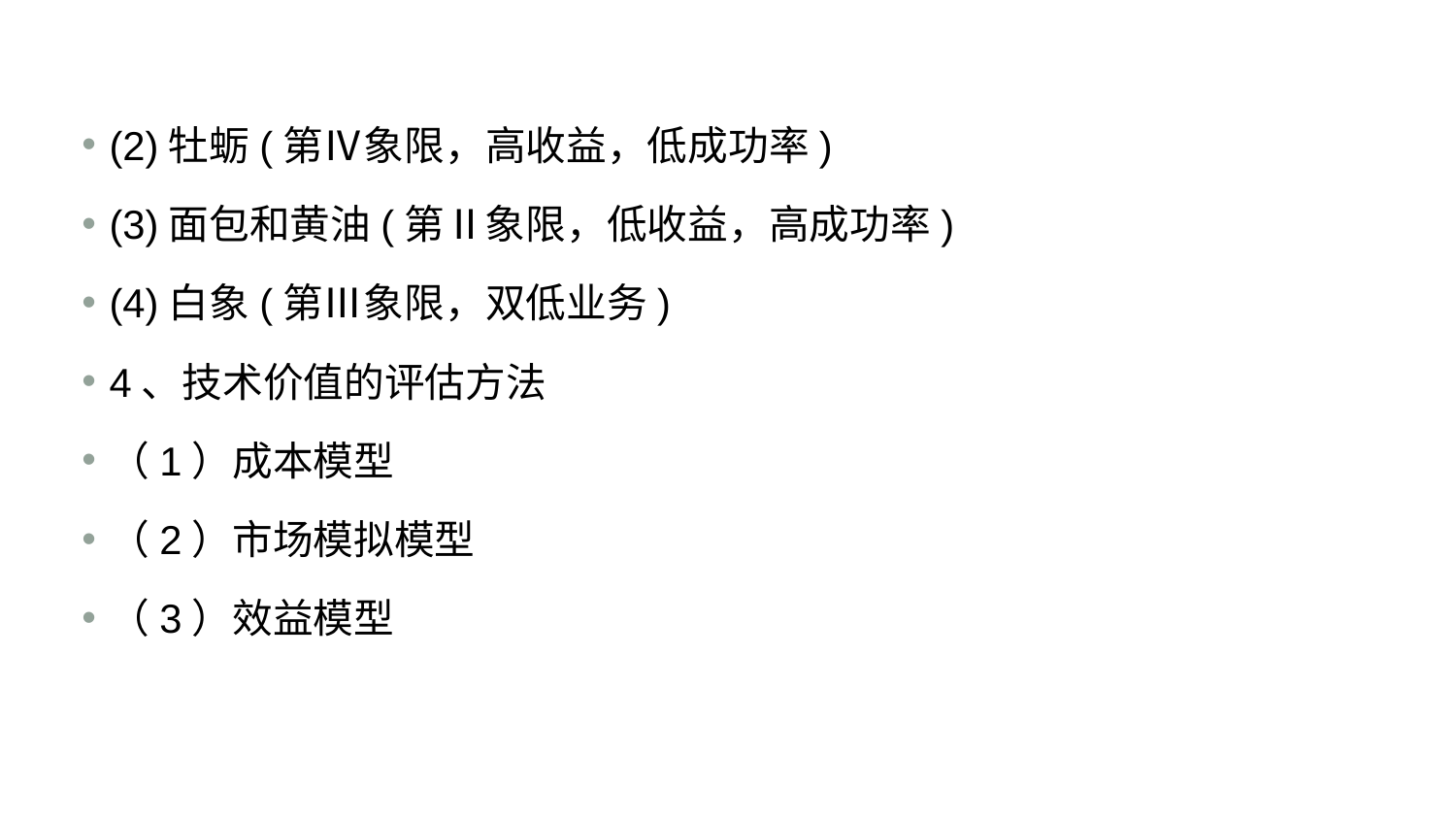

#
(2)牡蛎(第Ⅳ象限，高收益，低成功率)
(3)面包和黄油(第Ⅱ象限，低收益，高成功率)
(4)白象(第Ⅲ象限，双低业务)
4、技术价值的评估方法
（1）成本模型
（2）市场模拟模型
（3）效益模型